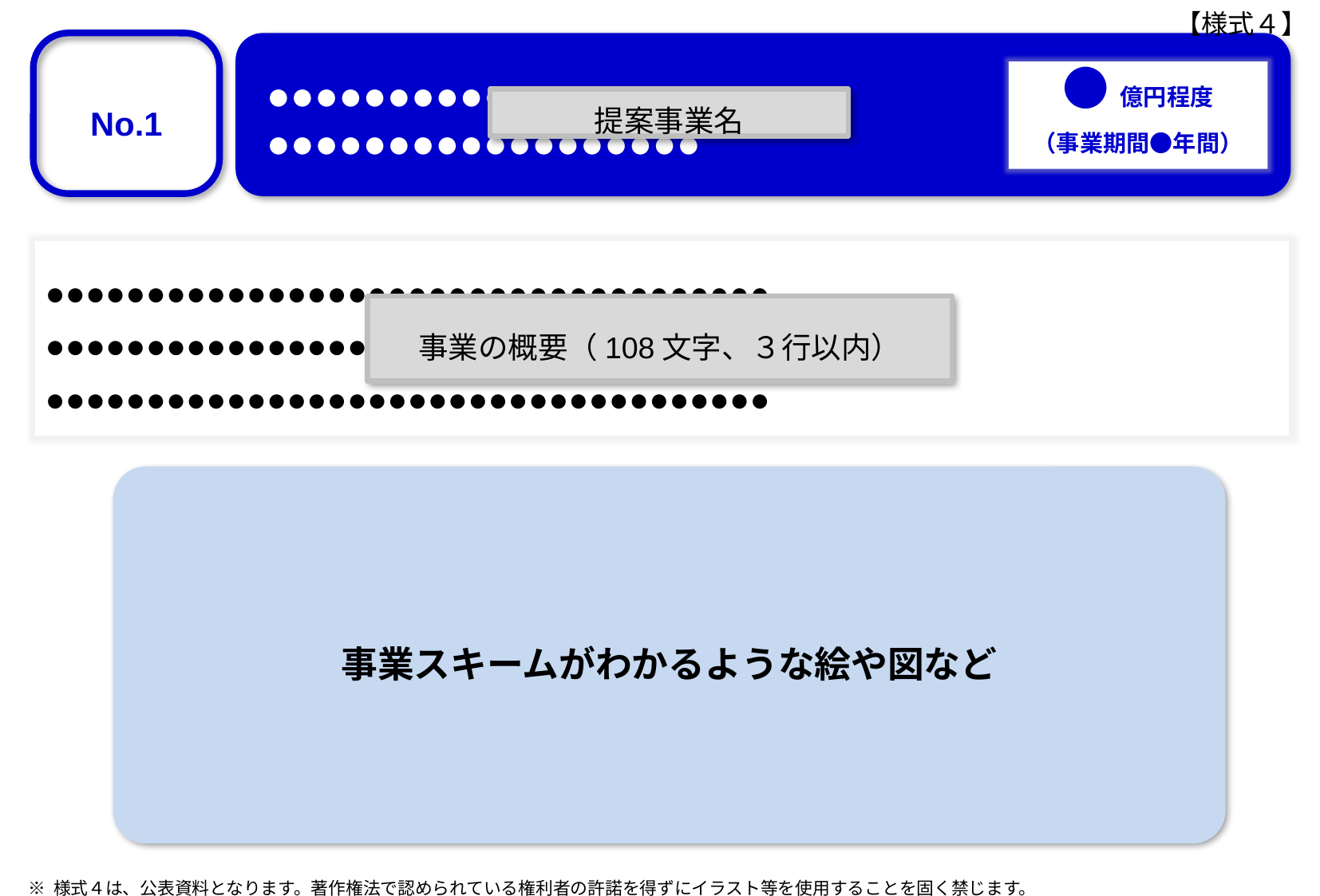

【様式４】

●●●●●●●●●●●●●●●●●●
●●●●●●●●●●●●●●●●●●
No.1
● 億円程度
（事業期間●年間）
提案事業名
●●●●●●●●●●●●●●●●●●●●●●●●●●●●●●●●●●●●
●●●●●●●●●●●●●●●●●●●●●●●●●●●●●●●●●●●●
●●●●●●●●●●●●●●●●●●●●●●●●●●●●●●●●●●●●
事業の概要（108文字、３行以内）
事業スキームがわかるような絵や図など
※ 様式４は、公表資料となります。著作権法で認められている権利者の許諾を得ずにイラスト等を使用することを固く禁じます。